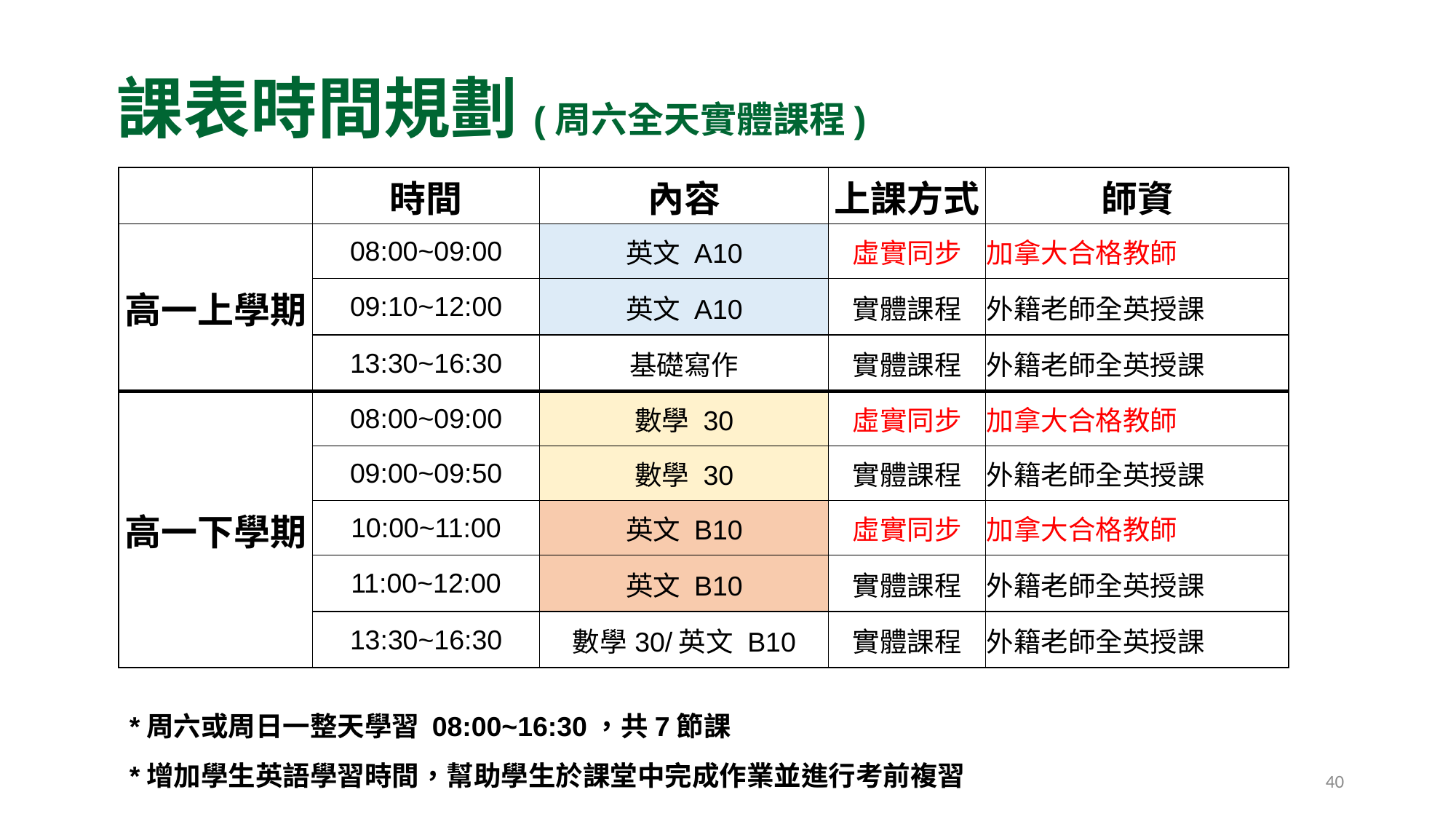

課表時間規劃(周六全天實體課程)
|  | 時間 | 內容 | 上課方式 | 師資 |
| --- | --- | --- | --- | --- |
| 高一上學期 | 08:00~09:00 | 英文 A10 | 虛實同步 | 加拿大合格教師 |
|  | 09:10~12:00 | 英文 A10 | 實體課程 | 外籍老師全英授課 |
|  | 13:30~16:30 | 基礎寫作 | 實體課程 | 外籍老師全英授課 |
| 高一下學期 | 08:00~09:00 | 數學 30 | 虛實同步 | 加拿大合格教師 |
|  | 09:00~09:50 | 數學 30 | 實體課程 | 外籍老師全英授課 |
|  | 10:00~11:00 | 英文 B10 | 虛實同步 | 加拿大合格教師 |
|  | 11:00~12:00 | 英文 B10 | 實體課程 | 外籍老師全英授課 |
|  | 13:30~16:30 | 數學30/英文 B10 | 實體課程 | 外籍老師全英授課 |
*周六或周日一整天學習 08:00~16:30，共7節課
*增加學生英語學習時間，幫助學生於課堂中完成作業並進行考前複習
40